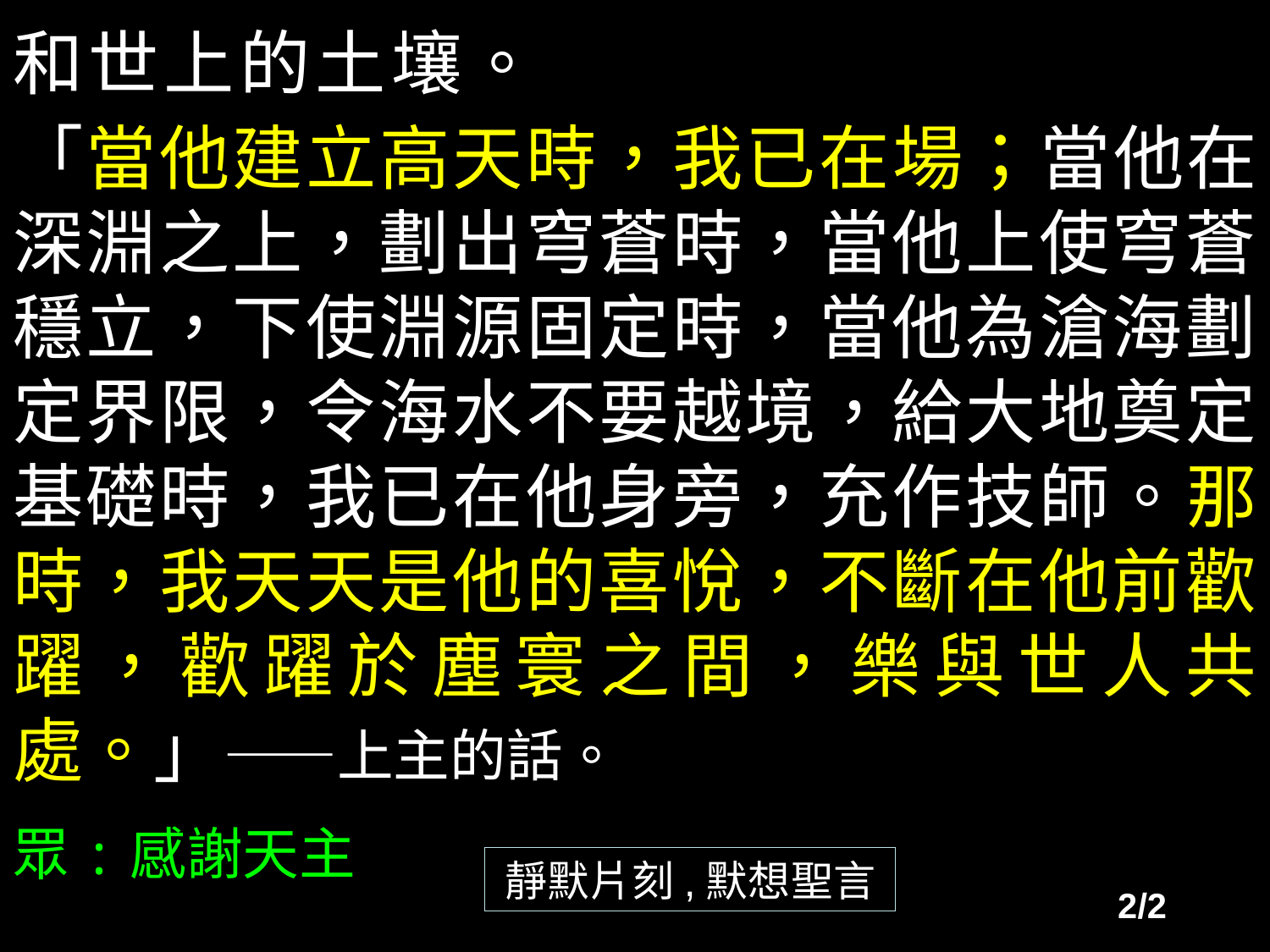

和世上的土壤。
「當他建立高天時，我已在場；當他在深淵之上，劃出穹蒼時，當他上使穹蒼穩立，下使淵源固定時，當他為滄海劃定界限，令海水不要越境，給大地奠定基礎時，我已在他身旁，充作技師。那時，我天天是他的喜悅，不斷在他前歡躍，歡躍於塵寰之間，樂與世人共處。」——上主的話。
眾:感謝天主

靜默片刻,默想聖言
2/2